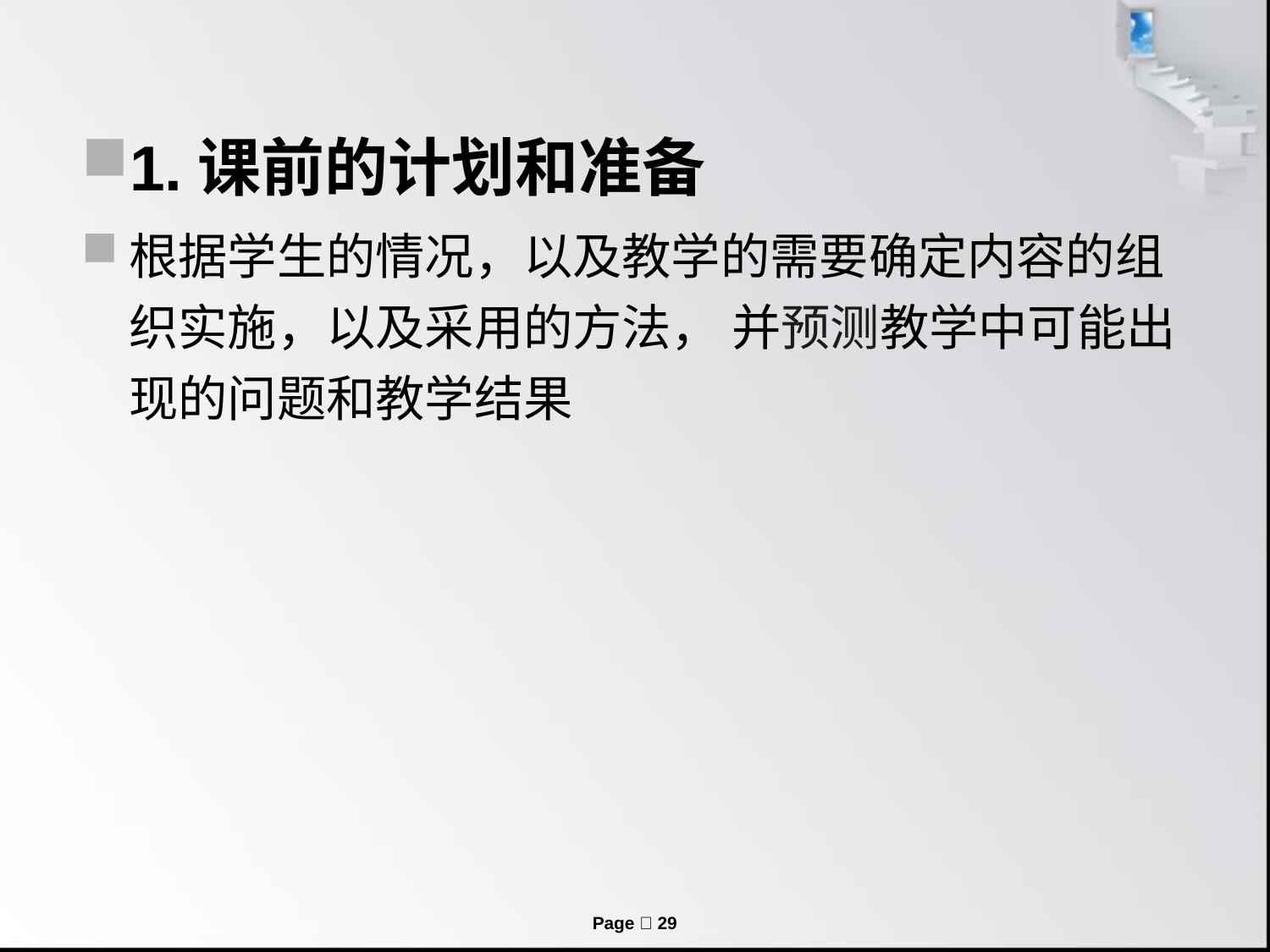

1.课前的计划和准备
根据学生的情况，以及教学的需要确定内容的组织实施，以及采用的方法， 并预测教学中可能出现的问题和教学结果